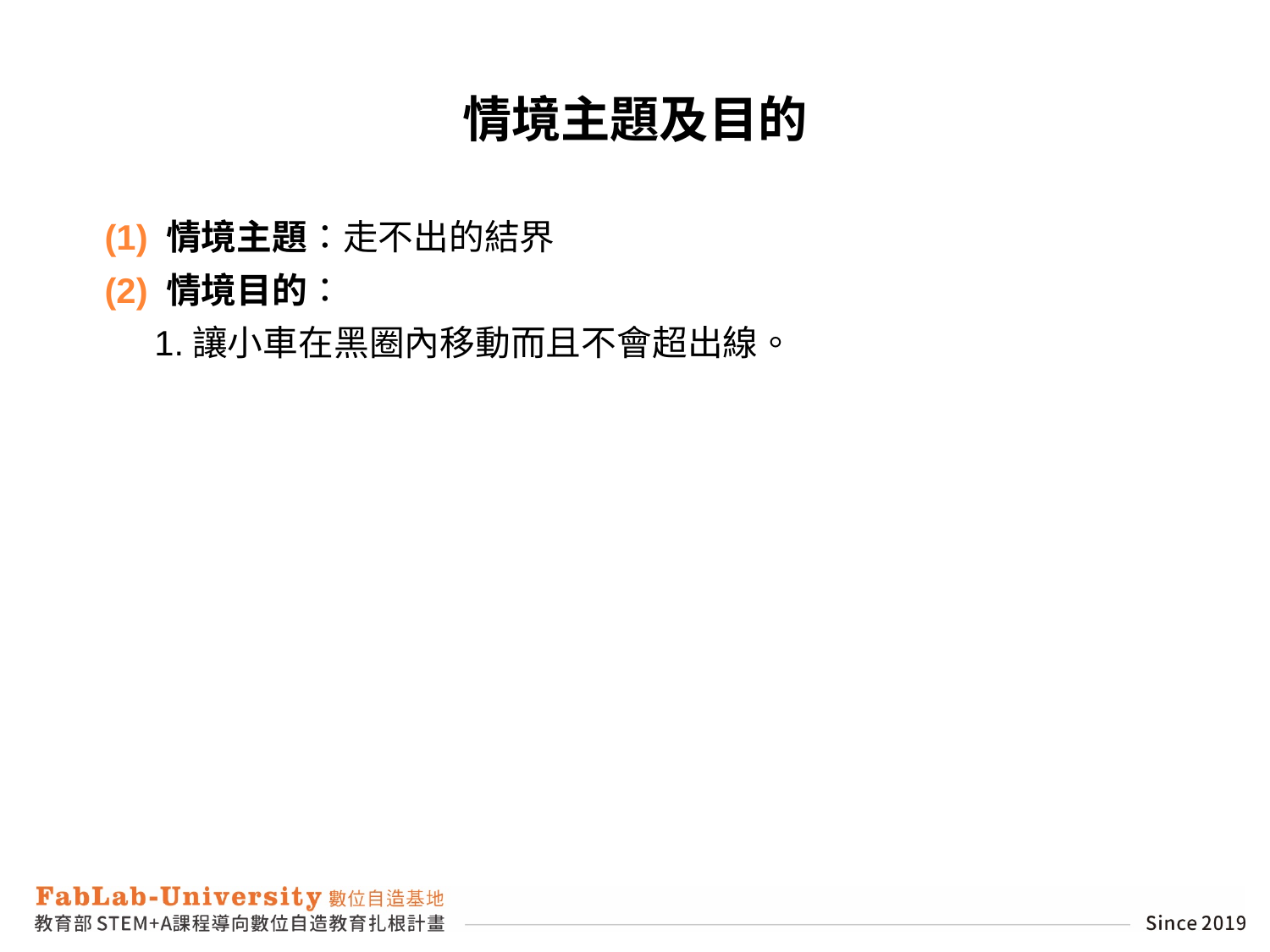

# 情境主題及目的
(1) 情境主題：走不出的結界
(2) 情境目的：
	1.讓小車在黑圈內移動而且不會超出線。